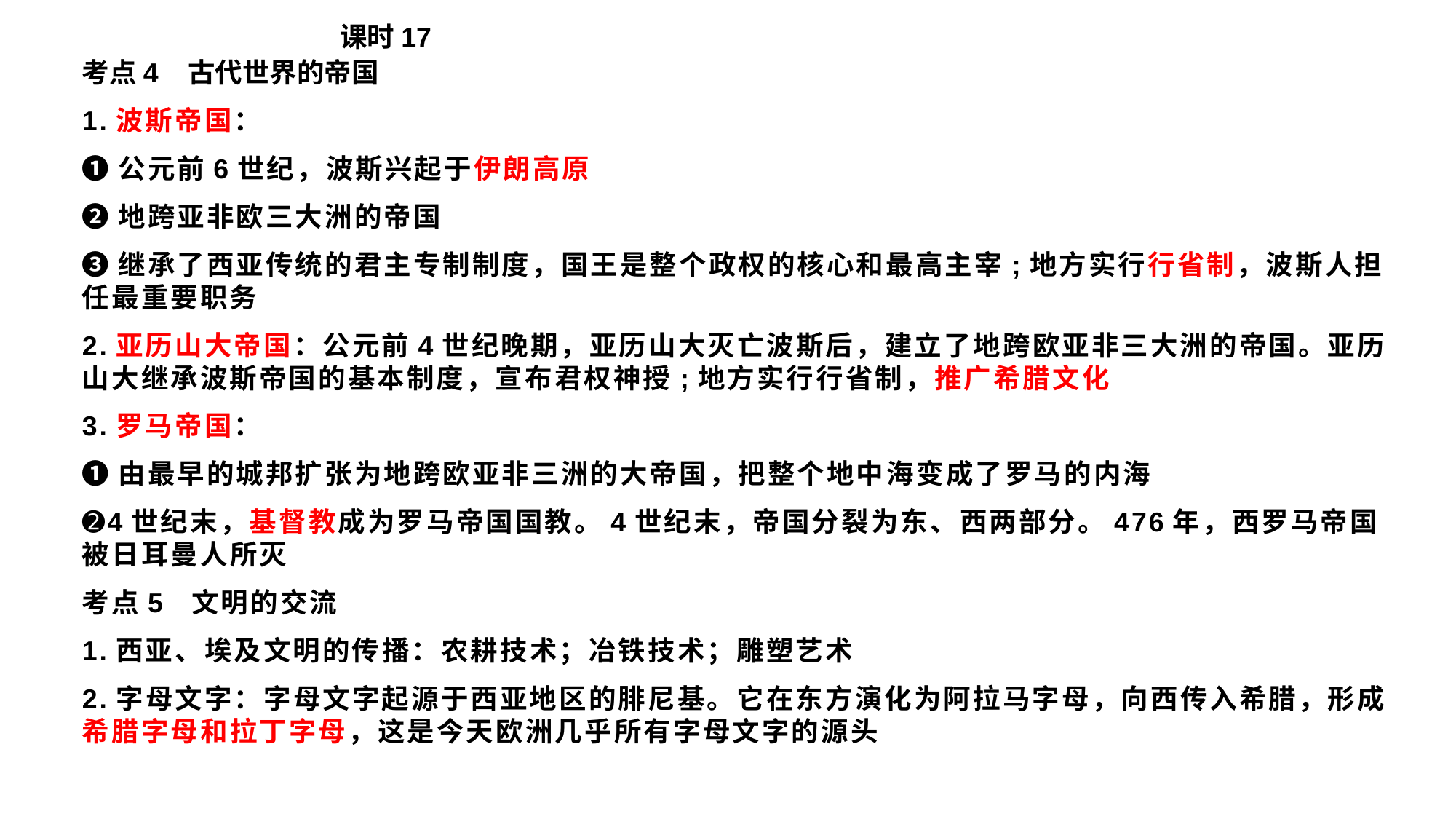

课时17
考点4   古代世界的帝国
1.波斯帝国：
➊公元前6世纪，波斯兴起于伊朗高原
➋地跨亚非欧三大洲的帝国
➌继承了西亚传统的君主专制制度，国王是整个政权的核心和最高主宰;地方实行行省制，波斯人担任最重要职务
2.亚历山大帝国：公元前4世纪晚期，亚历山大灭亡波斯后，建立了地跨欧亚非三大洲的帝国。亚历山大继承波斯帝国的基本制度，宣布君权神授;地方实行行省制，推广希腊文化
3.罗马帝国：
➊由最早的城邦扩张为地跨欧亚非三洲的大帝国，把整个地中海变成了罗马的内海
➋4世纪末，基督教成为罗马帝国国教。4世纪末，帝国分裂为东、西两部分。476年，西罗马帝国被日耳曼人所灭
考点5  文明的交流
1.西亚、埃及文明的传播：农耕技术；冶铁技术；雕塑艺术
2.字母文字：字母文字起源于西亚地区的腓尼基。它在东方演化为阿拉马字母，向西传入希腊，形成希腊字母和拉丁字母，这是今天欧洲几乎所有字母文字的源头